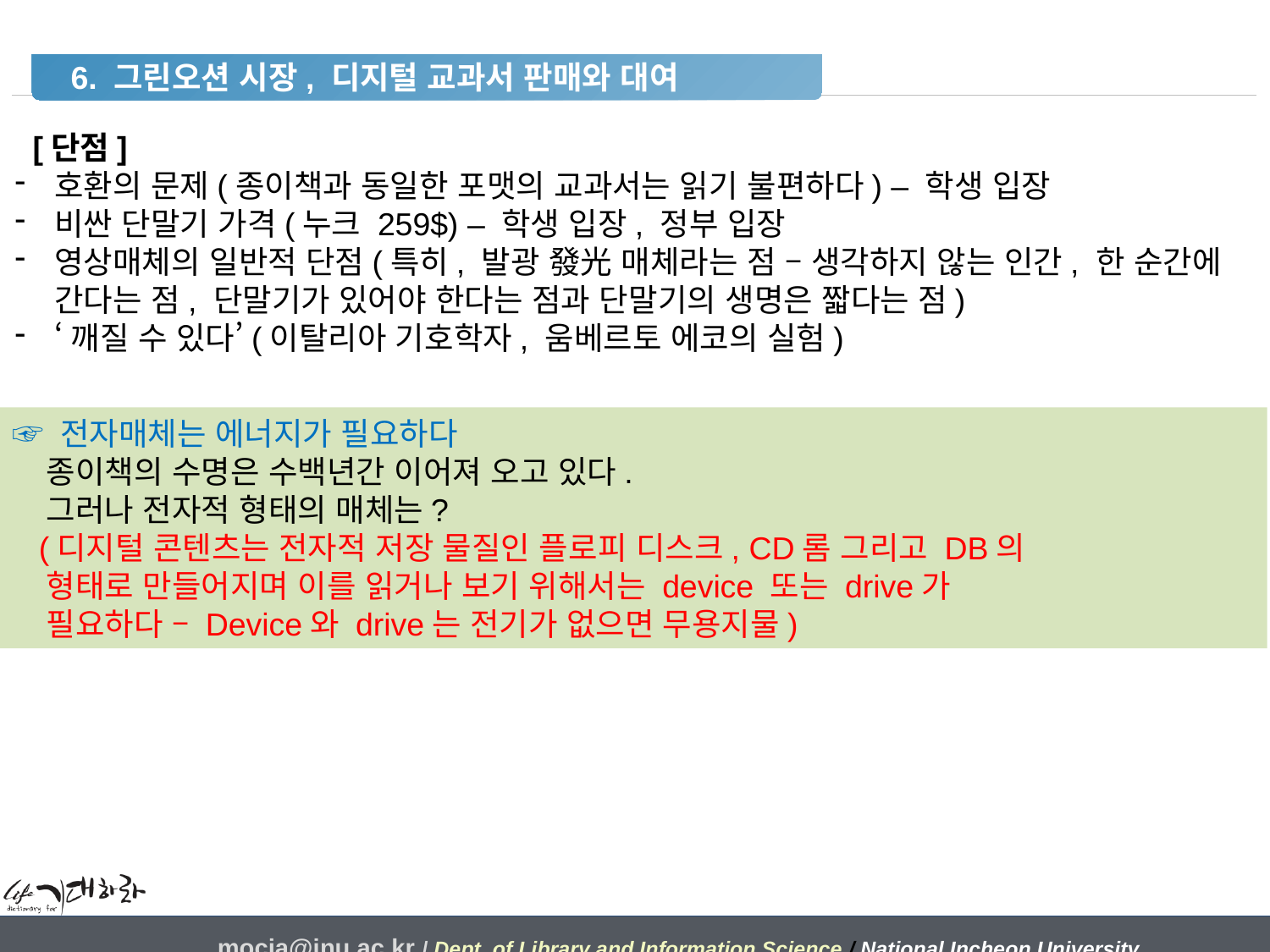

6. 그린오션 시장, 디지털 교과서 판매와 대여
  [단점]
호환의 문제(종이책과 동일한 포맷의 교과서는 읽기 불편하다) – 학생 입장
비싼 단말기 가격(누크 259$) – 학생 입장, 정부 입장
영상매체의 일반적 단점(특히, 발광 發光 매체라는 점 – 생각하지 않는 인간, 한 순간에 간다는 점, 단말기가 있어야 한다는 점과 단말기의 생명은 짧다는 점)
‘깨질 수 있다’(이탈리아 기호학자, 움베르토 에코의 실험)

☞ 전자매체는 에너지가 필요하다
   종이책의 수명은 수백년간 이어져 오고 있다.
   그러나 전자적 형태의 매체는?
   (디지털 콘텐츠는 전자적 저장 물질인 플로피 디스크, CD롬 그리고 DB의
   형태로 만들어지며 이를 읽거나 보기 위해서는 device 또는 drive가
   필요하다 – Device와 drive는 전기가 없으면 무용지물)

mocja@inu.ac.kr / Dept. of Library and Information Science / National Incheon University